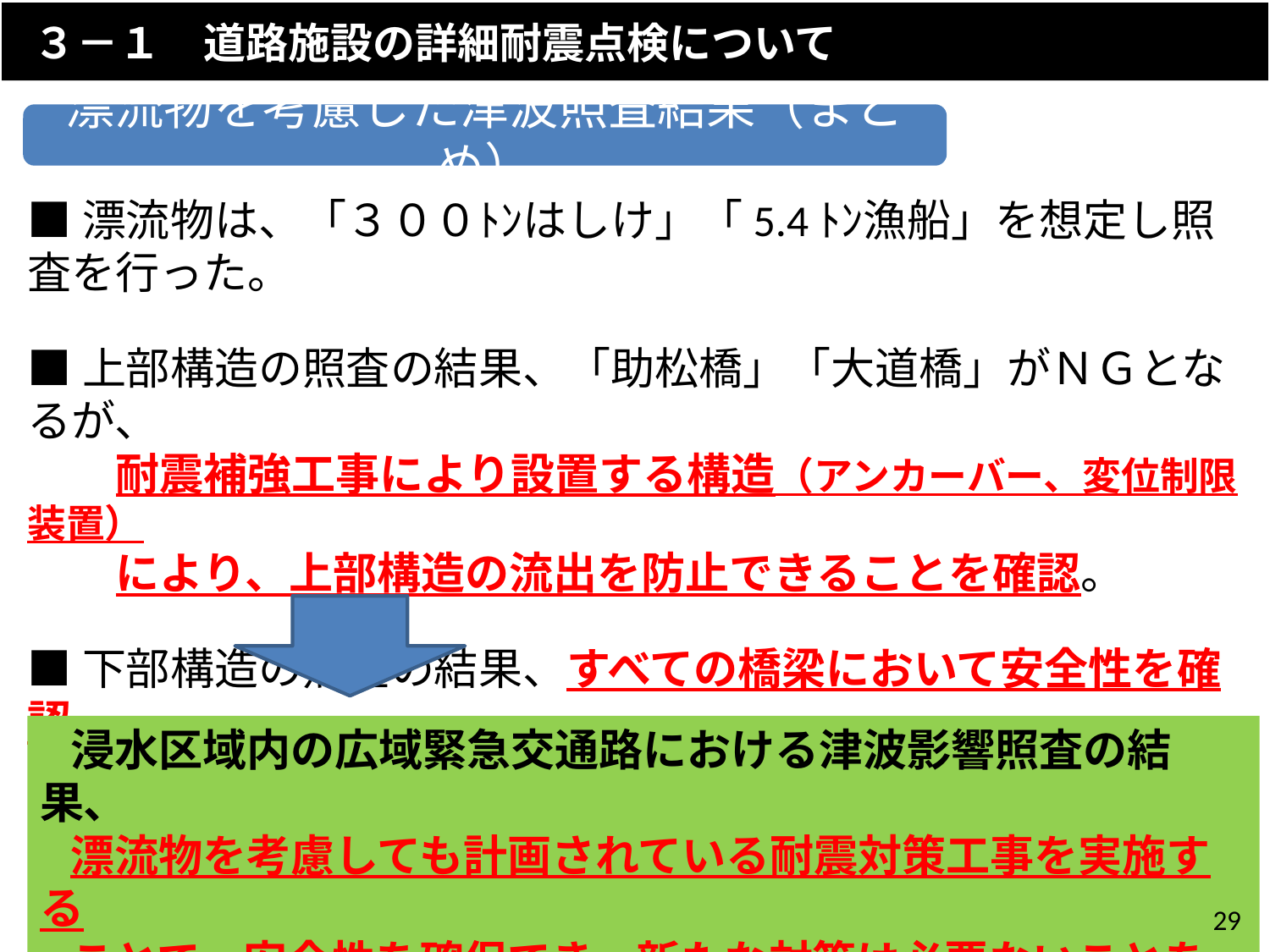

３－１　道路施設の詳細耐震点検について
漂流物を考慮した津波照査結果（まとめ）
■漂流物は、「３００ﾄﾝはしけ」「5.4ﾄﾝ漁船」を想定し照査を行った。

■上部構造の照査の結果、「助松橋」「大道橋」がＮＧとなるが、
　　耐震補強工事により設置する構造（アンカーバー、変位制限装置）
　　により、上部構造の流出を防止できることを確認。

■下部構造の照査の結果、すべての橋梁において安全性を確認。

  浸水区域内の広域緊急交通路における津波影響照査の結果、
  漂流物を考慮しても計画されている耐震対策工事を実施する
  ことで、安全性を確保でき、新たな対策は必要ないことを確認
  した。
29